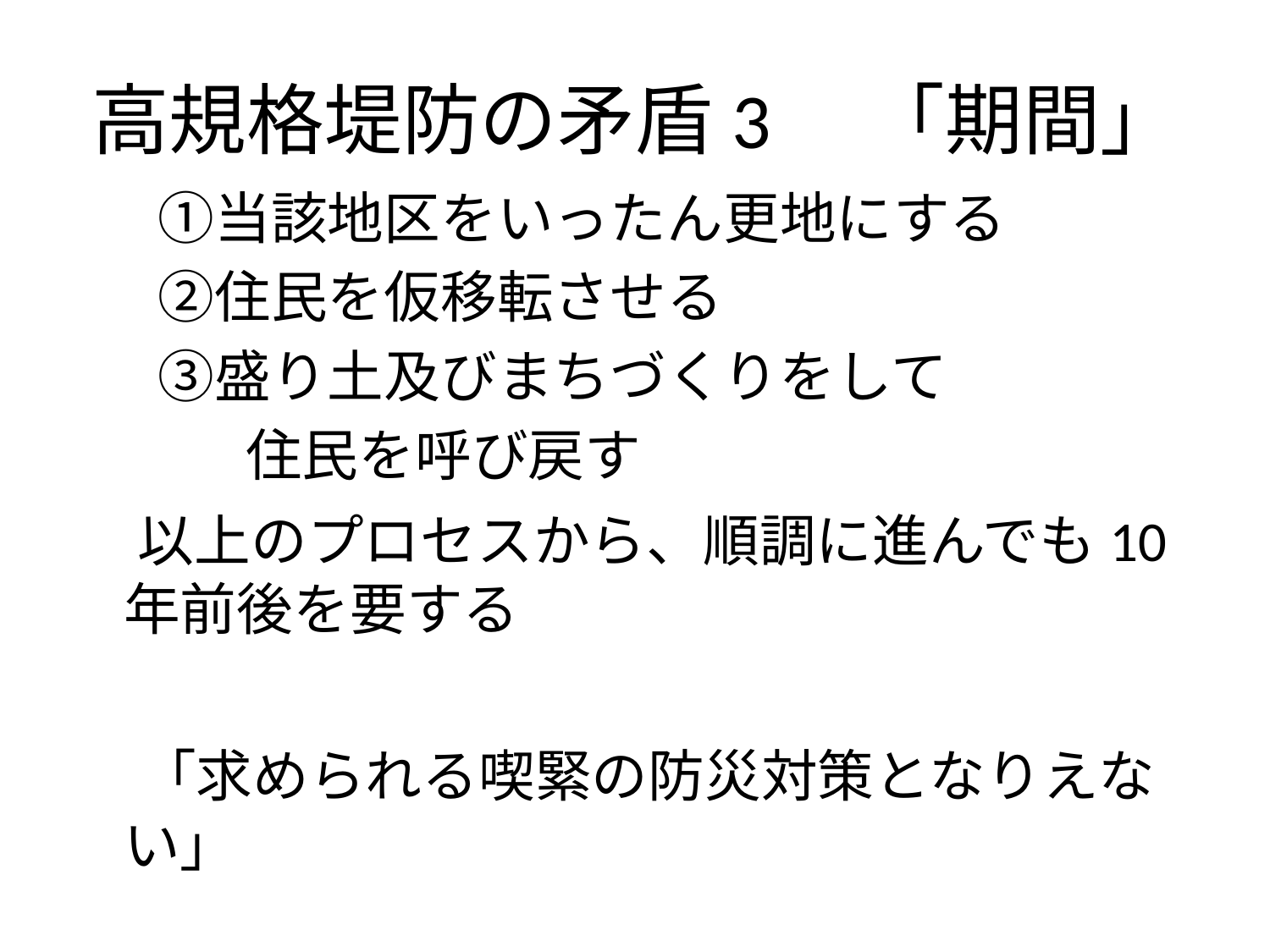

# 高規格堤防の矛盾3　「期間」
　  ①当該地区をいったん更地にする
　  ②住民を仮移転させる
　  ③盛り土及びまちづくりをして
　　　住民を呼び戻す
　以上のプロセスから、順調に進んでも10年前後を要する

　「求められる喫緊の防災対策となりえない」